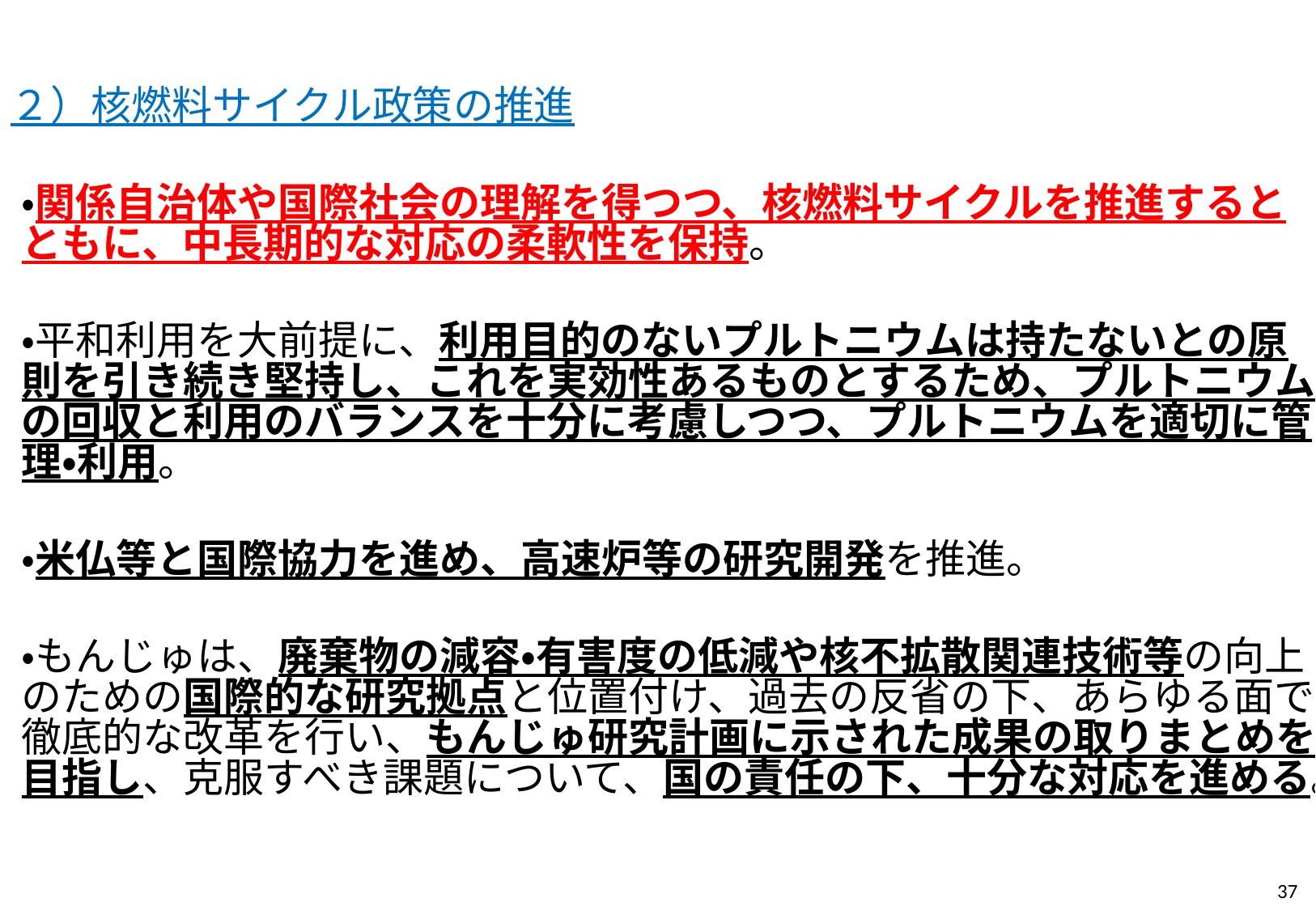

２）核燃料サイクル政策の推進

・関係自治体や国際社会の理解を得つつ、核燃料サイクルを推進するとともに、中長期的な対応の柔軟性を保持。

・平和利用を大前提に、利用目的のないプルトニウムは持たないとの原則を引き続き堅持し、これを実効性あるものとするため、プルトニウムの回収と利用のバランスを十分に考慮しつつ、プルトニウムを適切に管理・利用。

・米仏等と国際協力を進め、高速炉等の研究開発を推進。

・もんじゅは、廃棄物の減容・有害度の低減や核不拡散関連技術等の向上のための国際的な研究拠点と位置付け、過去の反省の下、あらゆる面で徹底的な改革を行い、もんじゅ研究計画に示された成果の取りまとめを目指し、克服すべき課題について、国の責任の下、十分な対応を進める。

37